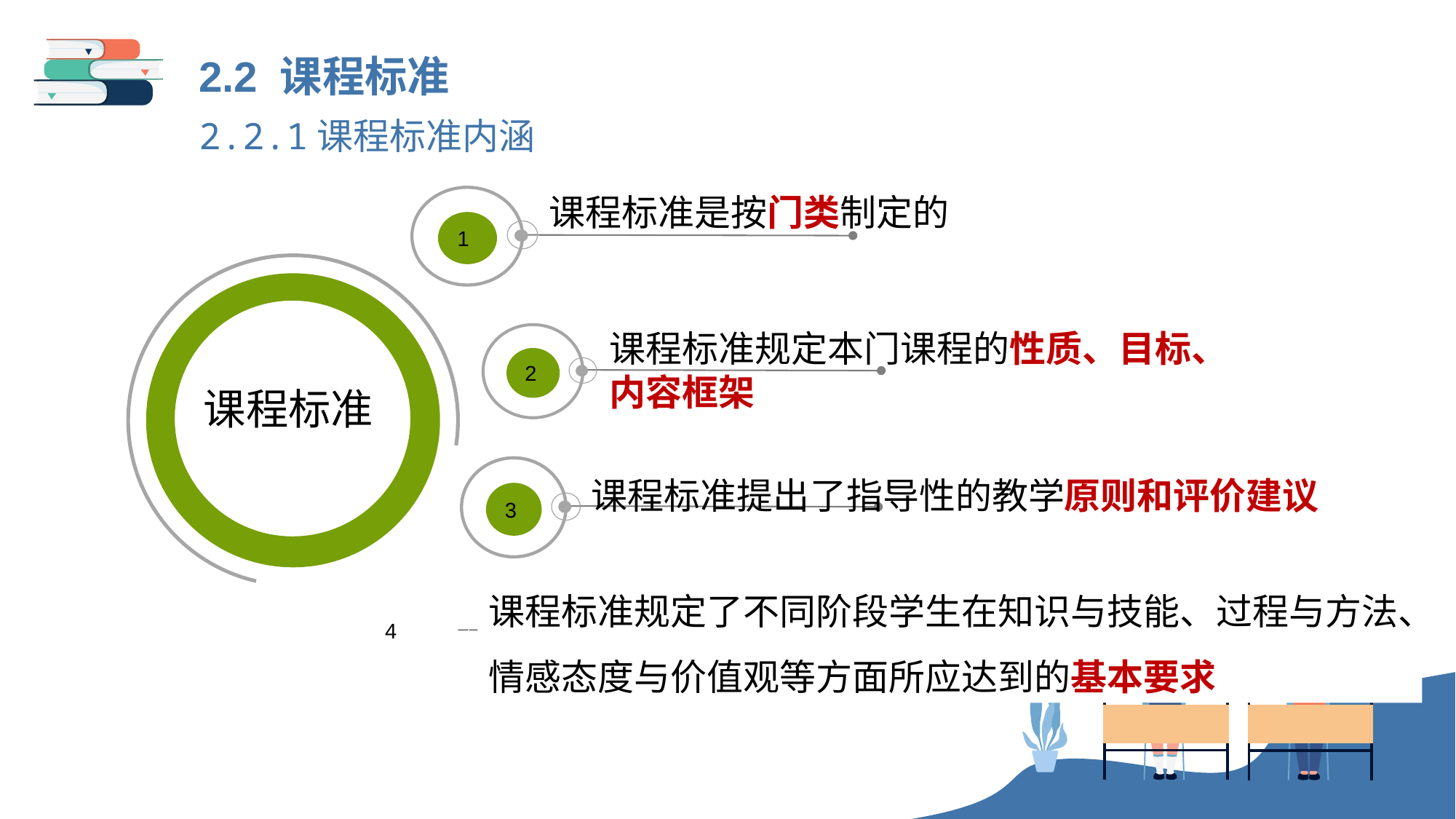

2.2 课程标准
2.2.1课程标准内涵
课程标准是按门类制定的

1

课程标准
课程标准规定本门课程的性质、目标、内容框架

2

课程标准提出了指导性的教学原则和评价建议

3

课程标准规定了不同阶段学生在知识与技能、过程与方法、情感态度与价值观等方面所应达到的基本要求

4